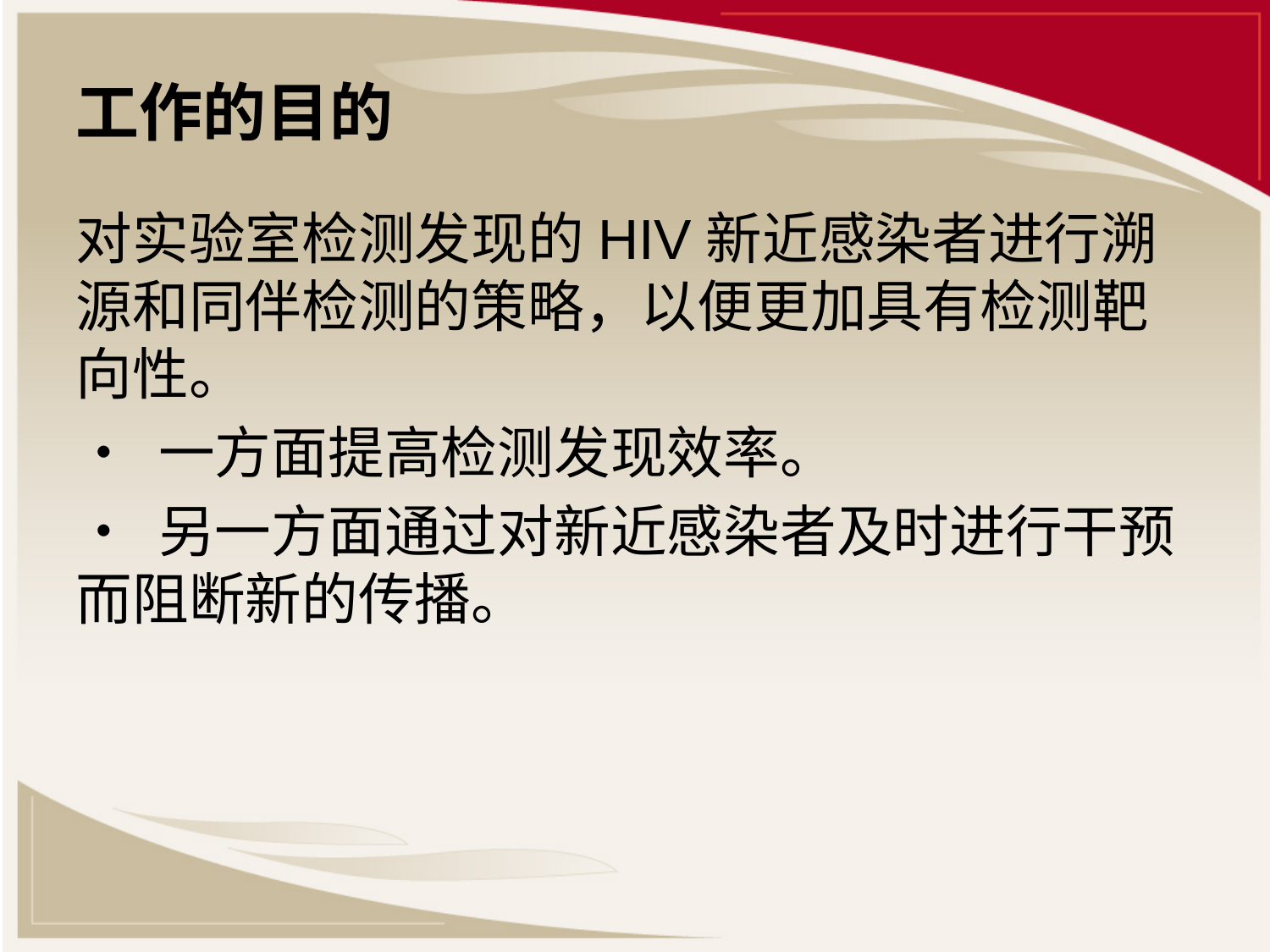

# 工作的目的
对实验室检测发现的HIV新近感染者进行溯源和同伴检测的策略，以便更加具有检测靶向性。
• 一方面提高检测发现效率。
• 另一方面通过对新近感染者及时进行干预而阻断新的传播。